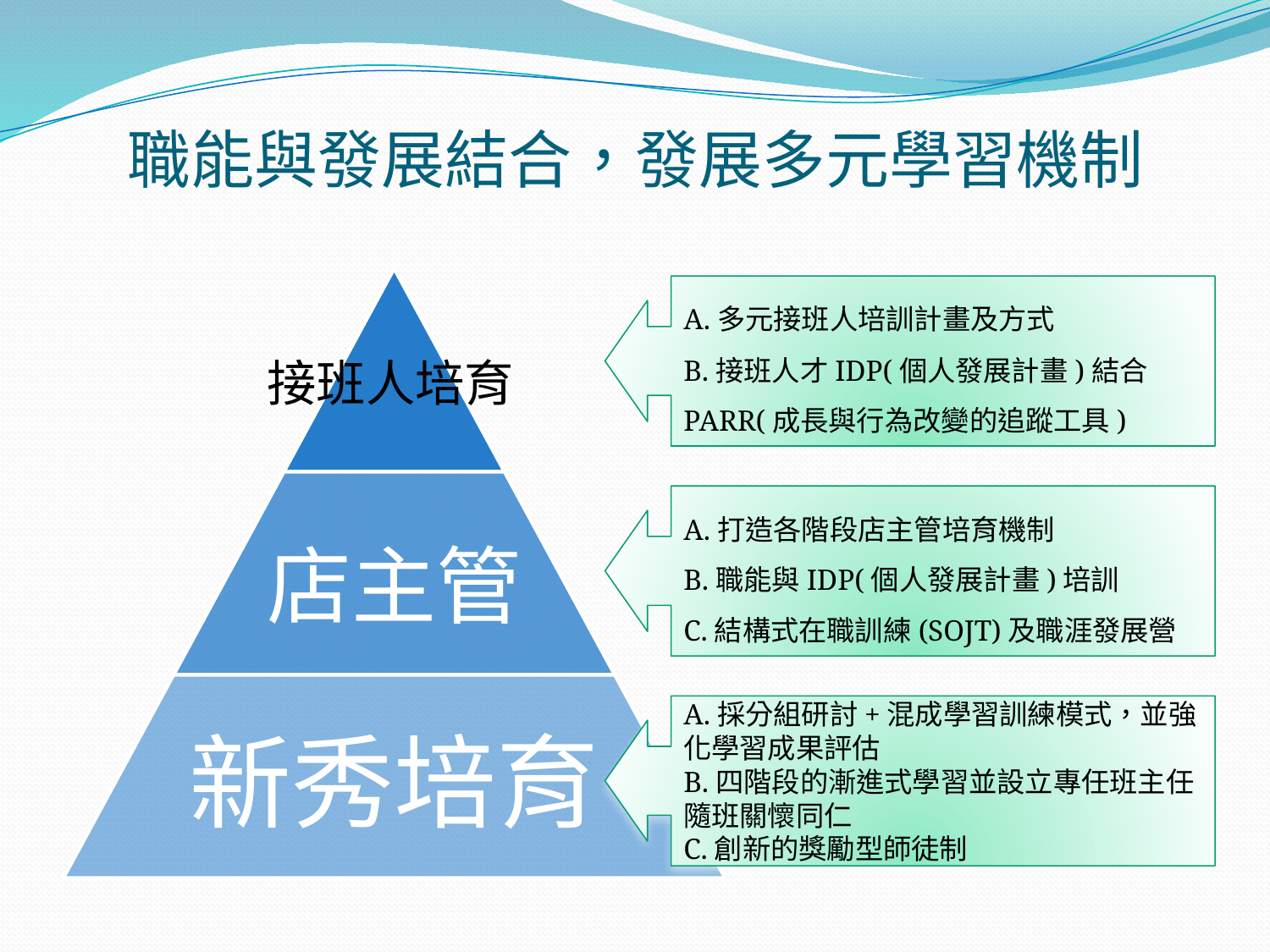

# 職能與發展結合，發展多元學習機制

店主管
新秀培育
A.多元接班人培訓計畫及方式
B.接班人才IDP(個人發展計畫)結合PARR(成長與行為改變的追蹤工具)
接班人培育

A.打造各階段店主管培育機制
B.職能與IDP(個人發展計畫)培訓
C.結構式在職訓練(SOJT)及職涯發展營
A.採分組研討+混成學習訓練模式，並強化學習成果評估
B.四階段的漸進式學習並設立專任班主任隨班關懷同仁
C.創新的獎勵型師徒制